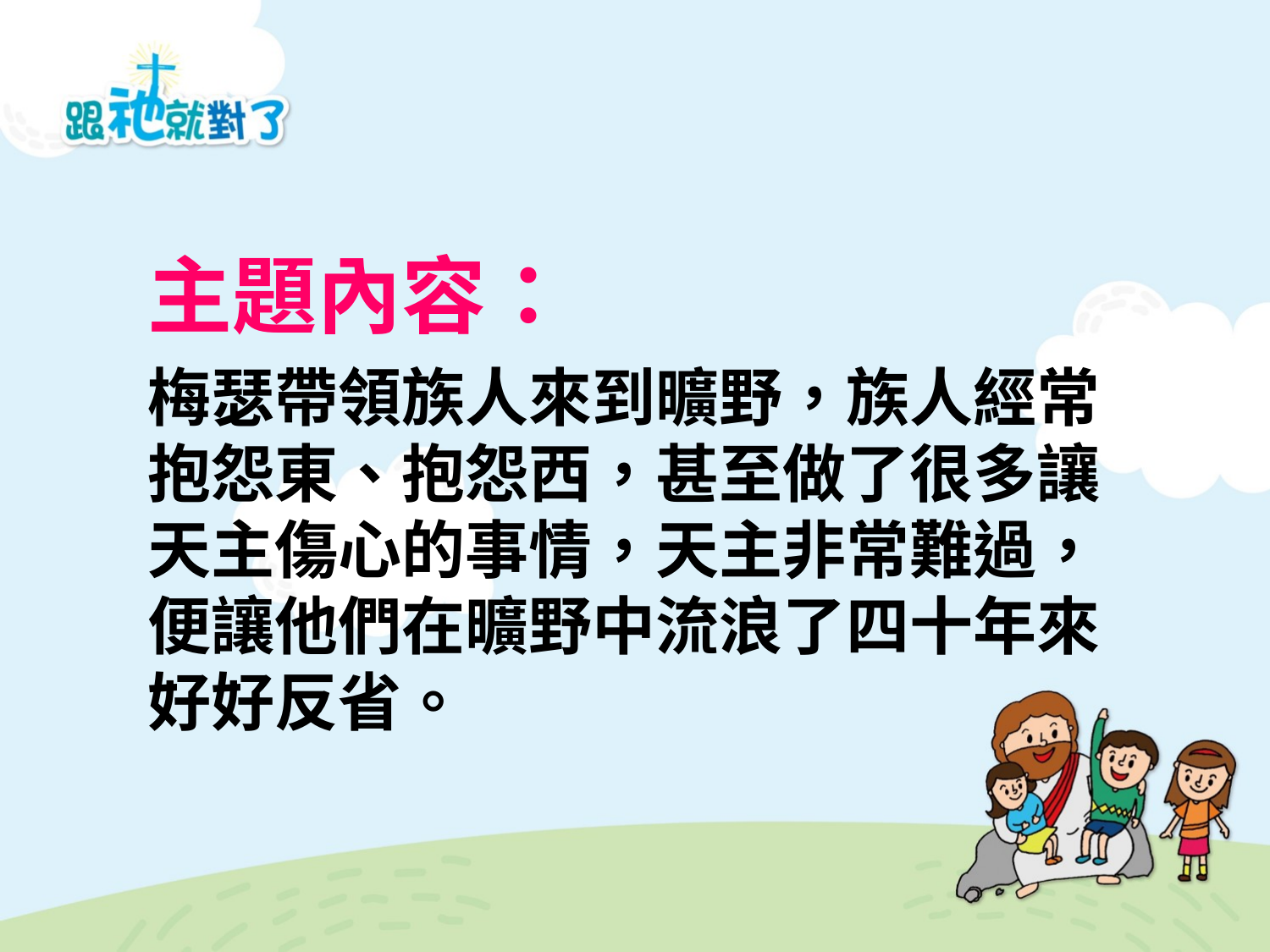

主題內容：
梅瑟帶領族人來到曠野，族人經常抱怨東、抱怨西，甚至做了很多讓天主傷心的事情，天主非常難過，便讓他們在曠野中流浪了四十年來好好反省。